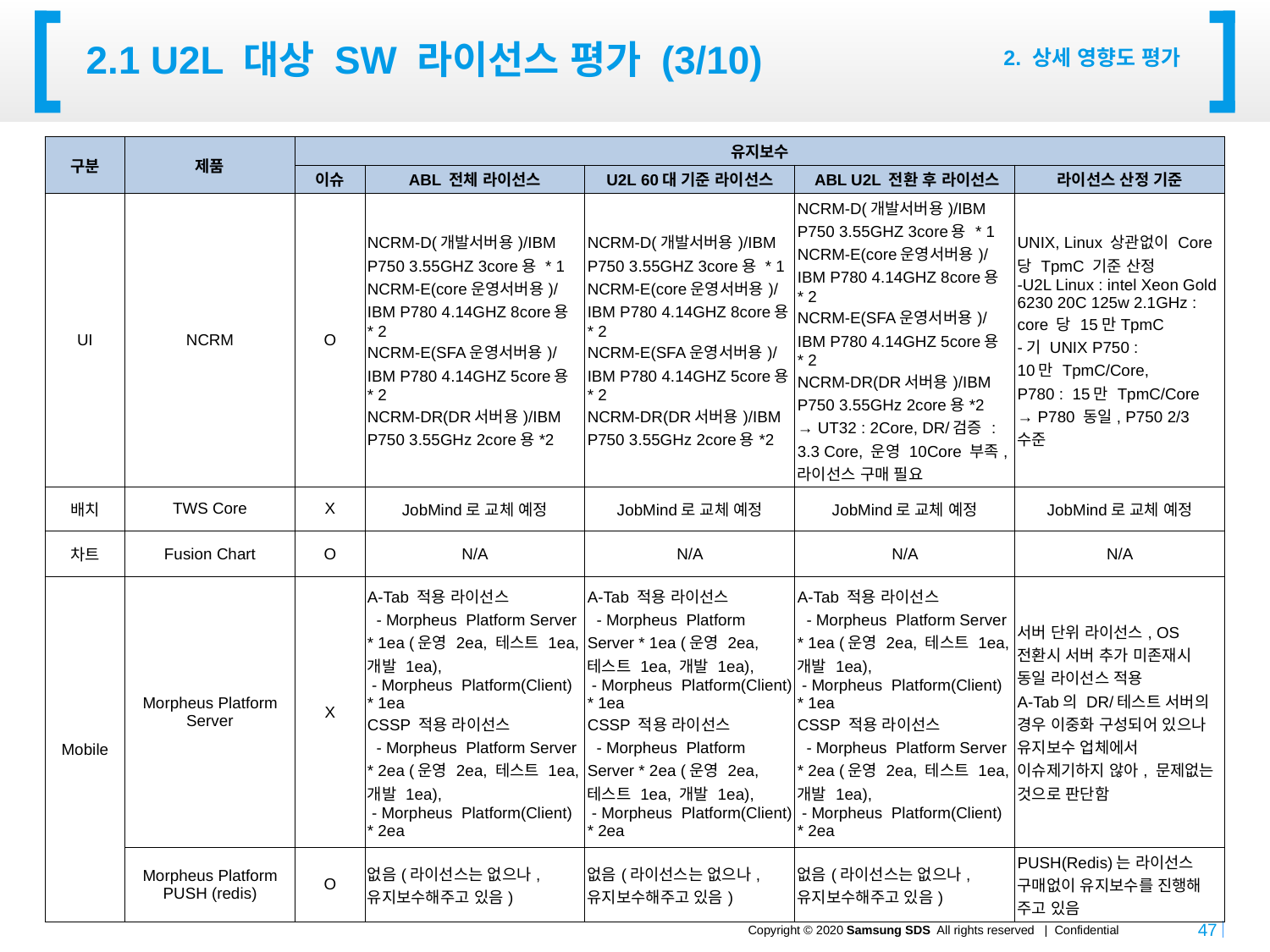

# 2.1 U2L 대상 SW 라이선스 평가 (3/10)
2. 상세 영향도 평가
| 구분 | 제품 | 유지보수 |  |  |  |  |
| --- | --- | --- | --- | --- | --- | --- |
|  |  | 이슈 | ABL 전체 라이선스 | U2L 60대 기준 라이선스 | ABL U2L 전환 후 라이선스 | 라이선스 산정 기준 |
| UI | NCRM | O | NCRM-D(개발서버용)/IBM P750 3.55GHZ 3core용 \* 1 NCRM-E(core운영서버용)/IBM P780 4.14GHZ 8core용 \* 2 NCRM-E(SFA운영서버용)/IBM P780 4.14GHZ 5core용 \* 2 NCRM-DR(DR서버용)/IBM P750 3.55GHz 2core용\*2 | NCRM-D(개발서버용)/IBM P750 3.55GHZ 3core용 \* 1 NCRM-E(core운영서버용)/ IBM P780 4.14GHZ 8core용 \* 2 NCRM-E(SFA운영서버용)/ IBM P780 4.14GHZ 5core용 \* 2 NCRM-DR(DR서버용)/IBM P750 3.55GHz 2core용\*2 | NCRM-D(개발서버용)/IBM P750 3.55GHZ 3core용 \* 1 NCRM-E(core운영서버용)/IBM P780 4.14GHZ 8core용 \* 2 NCRM-E(SFA운영서버용)/IBM P780 4.14GHZ 5core용 \* 2 NCRM-DR(DR서버용)/IBM P750 3.55GHz 2core용\*2 → UT32 : 2Core, DR/검증 : 3.3 Core, 운영 10Core 부족, 라이선스 구매 필요 | UNIX, Linux 상관없이 Core당 TpmC 기준 산정 -U2L Linux : intel Xeon Gold 6230 20C 125w 2.1GHz : core 당 15만TpmC -기 UNIX P750 : 10만 TpmC/Core, P780 : 15만 TpmC/Core → P780 동일, P750 2/3 수준 |
| 배치 | TWS Core | X | JobMind로 교체 예정 | JobMind로 교체 예정 | JobMind로 교체 예정 | JobMind로 교체 예정 |
| 차트 | Fusion Chart | O | N/A | N/A | N/A | N/A |
| Mobile | Morpheus Platform Server | X | A-Tab 적용 라이선스 - Morpheus Platform Server \* 1ea (운영 2ea, 테스트 1ea, 개발 1ea), - Morpheus Platform(Client) \* 1ea CSSP 적용 라이선스 - Morpheus Platform Server \* 2ea (운영 2ea, 테스트 1ea, 개발 1ea), - Morpheus Platform(Client) \* 2ea | A-Tab 적용 라이선스 - Morpheus Platform Server \* 1ea (운영 2ea, 테스트 1ea, 개발 1ea), - Morpheus Platform(Client) \* 1ea CSSP 적용 라이선스 - Morpheus Platform Server \* 2ea (운영 2ea, 테스트 1ea, 개발 1ea), - Morpheus Platform(Client) \* 2ea | A-Tab 적용 라이선스 - Morpheus Platform Server \* 1ea (운영 2ea, 테스트 1ea, 개발 1ea), - Morpheus Platform(Client) \* 1ea CSSP 적용 라이선스 - Morpheus Platform Server \* 2ea (운영 2ea, 테스트 1ea, 개발 1ea), - Morpheus Platform(Client) \* 2ea | 서버 단위 라이선스, OS 전환시 서버 추가 미존재시 동일 라이선스 적용 A-Tab의 DR/테스트 서버의 경우 이중화 구성되어 있으나 유지보수 업체에서 이슈제기하지 않아, 문제없는 것으로 판단함 |
|  | Morpheus Platform PUSH (redis) | O | 없음(라이선스는 없으나, 유지보수해주고 있음) | 없음(라이선스는 없으나, 유지보수해주고 있음) | 없음(라이선스는 없으나, 유지보수해주고 있음) | PUSH(Redis)는 라이선스 구매없이 유지보수를 진행해 주고 있음 |